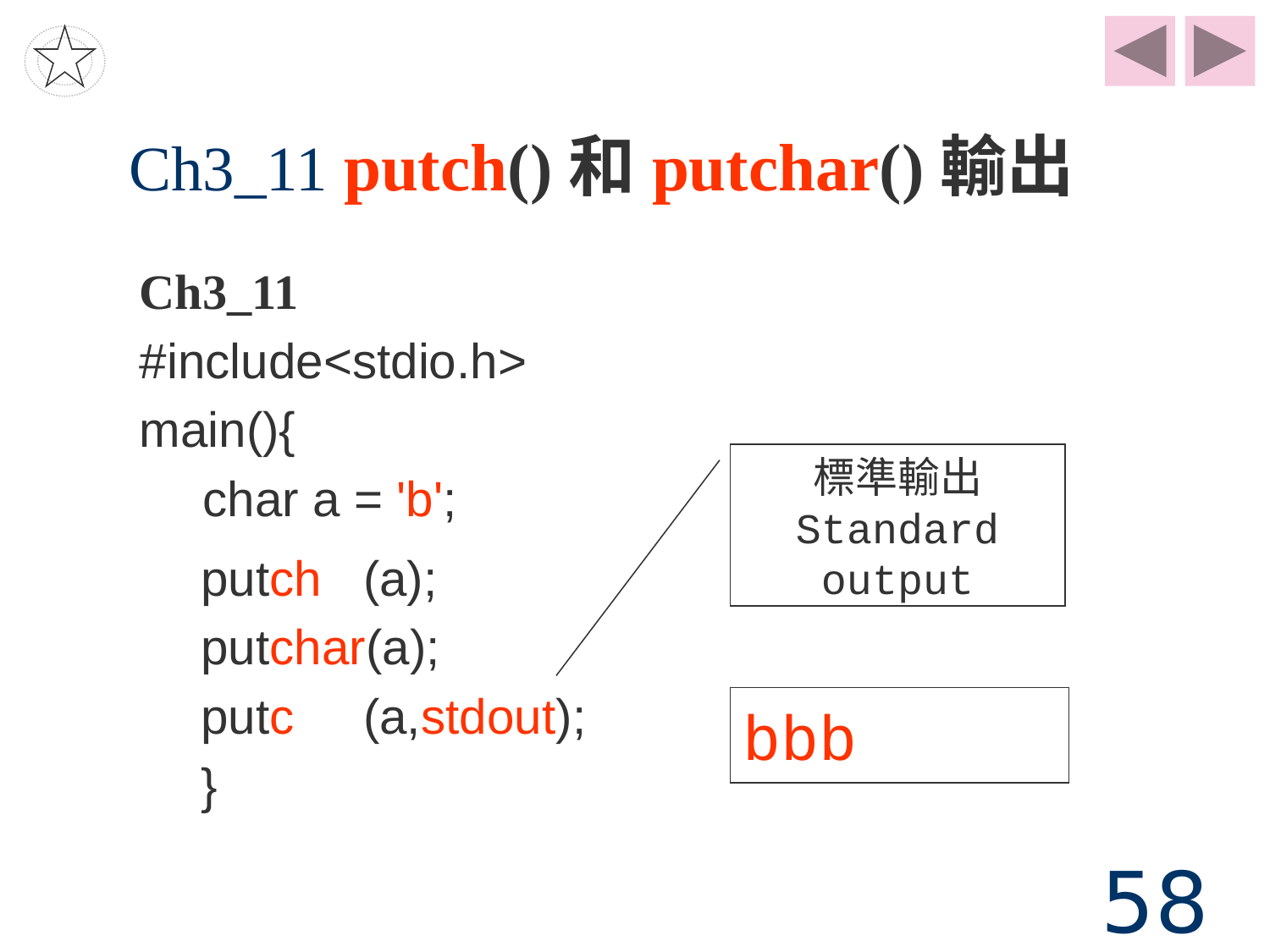

# Ch3_11 putch()和putchar()輸出
Ch3_11
#include<stdio.h>
main(){
char a = 'b';
標準輸出
Standard output
putch   (a);
putchar(a);
putc     (a,stdout);
}
bbb
58